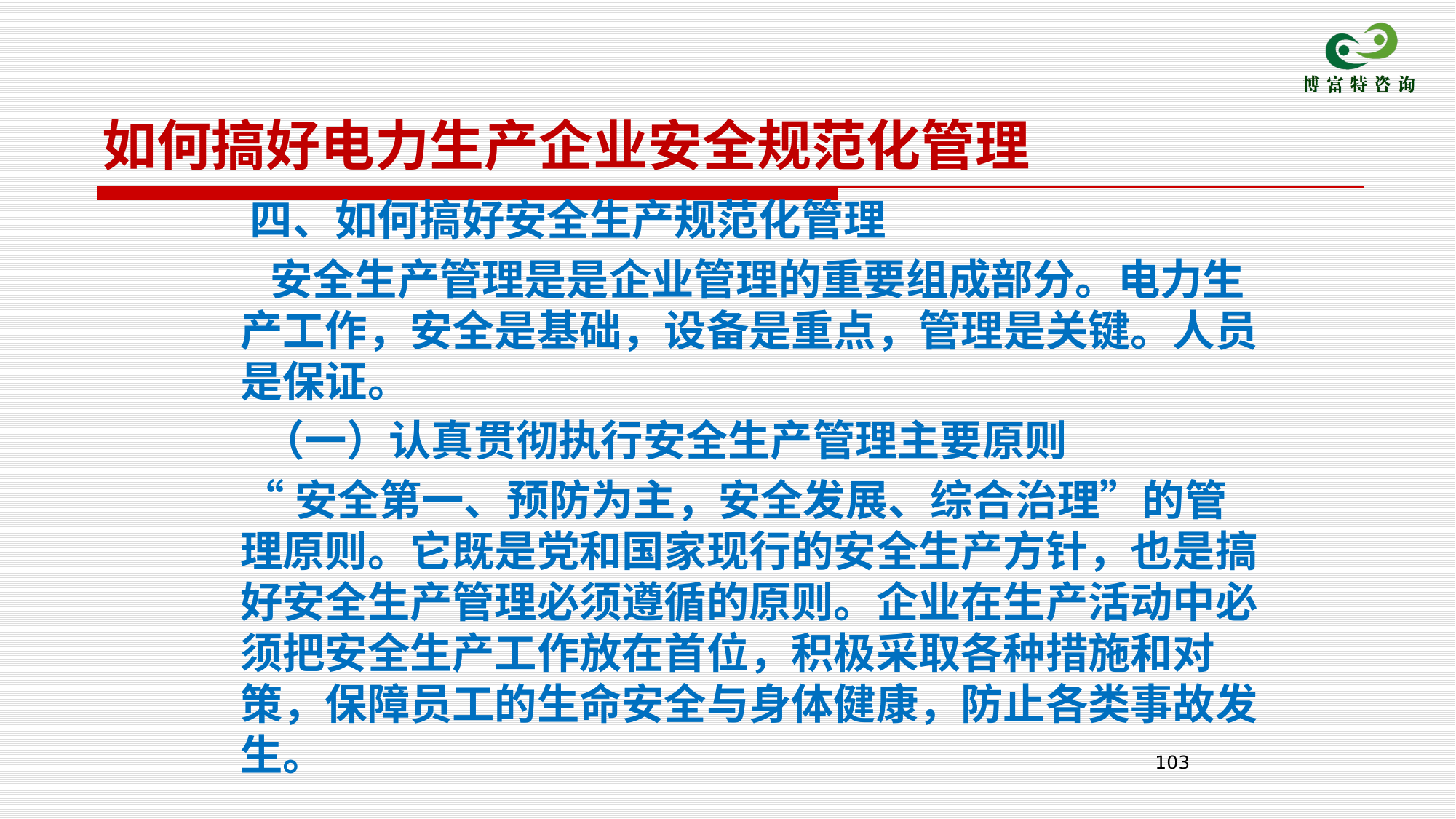

如何搞好电力生产企业安全规范化管理
       四、如何搞好安全生产规范化管理
        安全生产管理是是企业管理的重要组成部分。电力生产工作，安全是基础，设备是重点，管理是关键。人员是保证。
       （一）认真贯彻执行安全生产管理主要原则
      “安全第一、预防为主，安全发展、综合治理”的管理原则。它既是党和国家现行的安全生产方针，也是搞好安全生产管理必须遵循的原则。企业在生产活动中必须把安全生产工作放在首位，积极采取各种措施和对策，保障员工的生命安全与身体健康，防止各类事故发生。

103